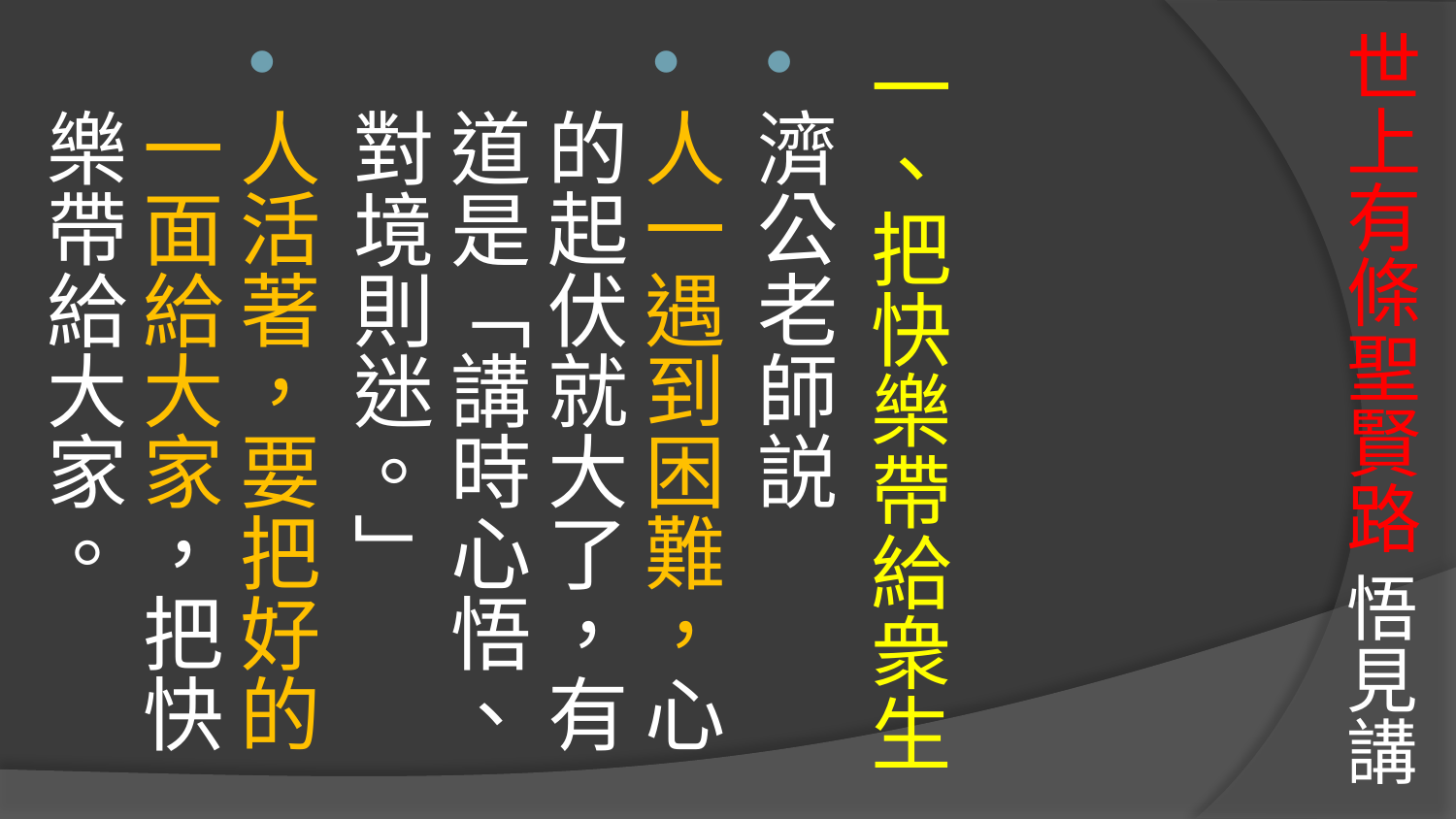

# 世上有條聖賢路 悟見講
一、把快樂帶給衆生
濟公老師説
人一遇到困難，心的起伏就大了，有道是「講時心悟、對境則迷。」
人活著，要把好的一面給大家，把快樂帶給大家。